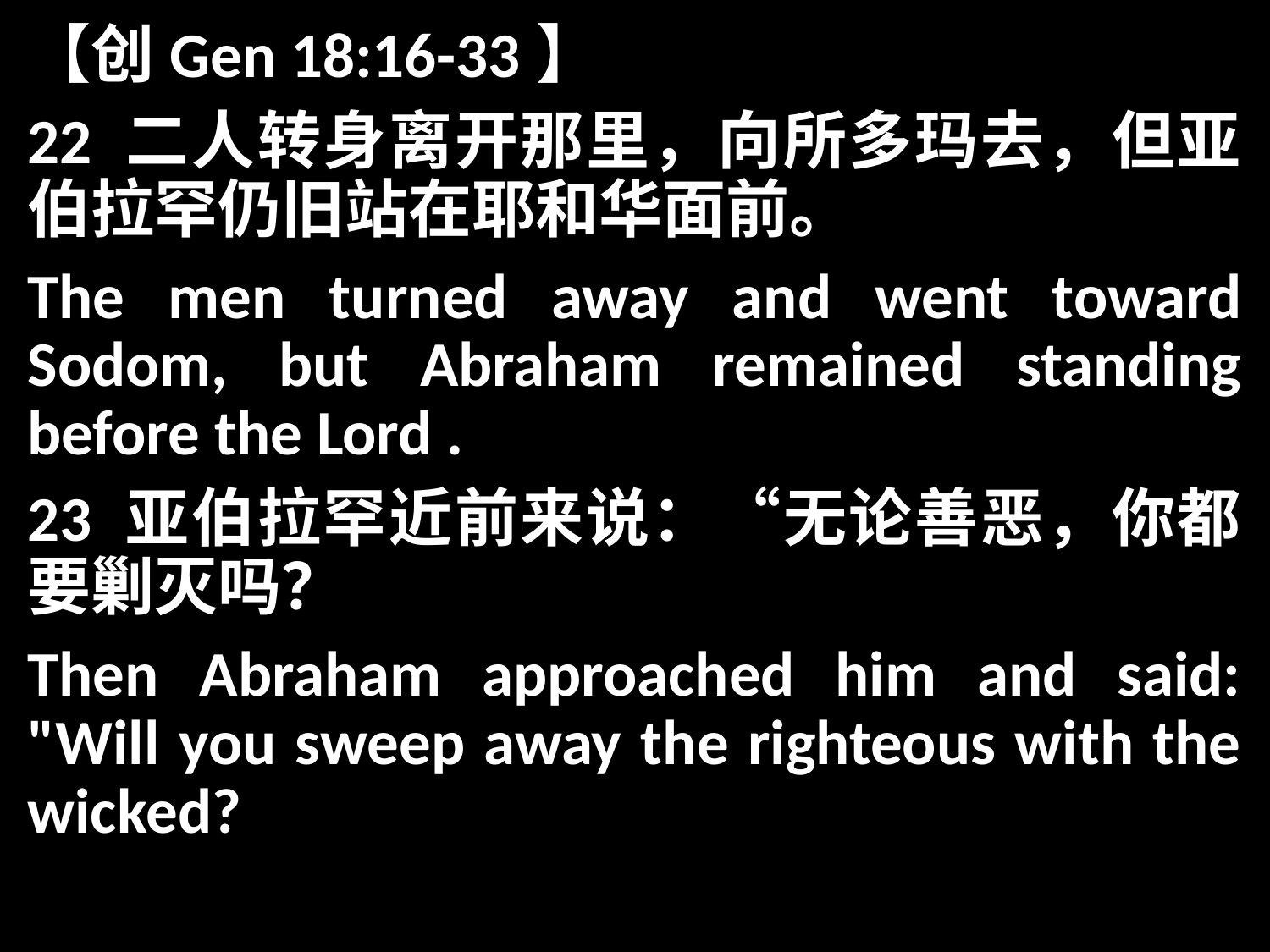

【创Gen 18:16-33】
22 二人转身离开那里，向所多玛去，但亚伯拉罕仍旧站在耶和华面前。
The men turned away and went toward Sodom, but Abraham remained standing before the Lord .
23 亚伯拉罕近前来说：“无论善恶，你都要剿灭吗？
Then Abraham approached him and said: "Will you sweep away the righteous with the wicked?